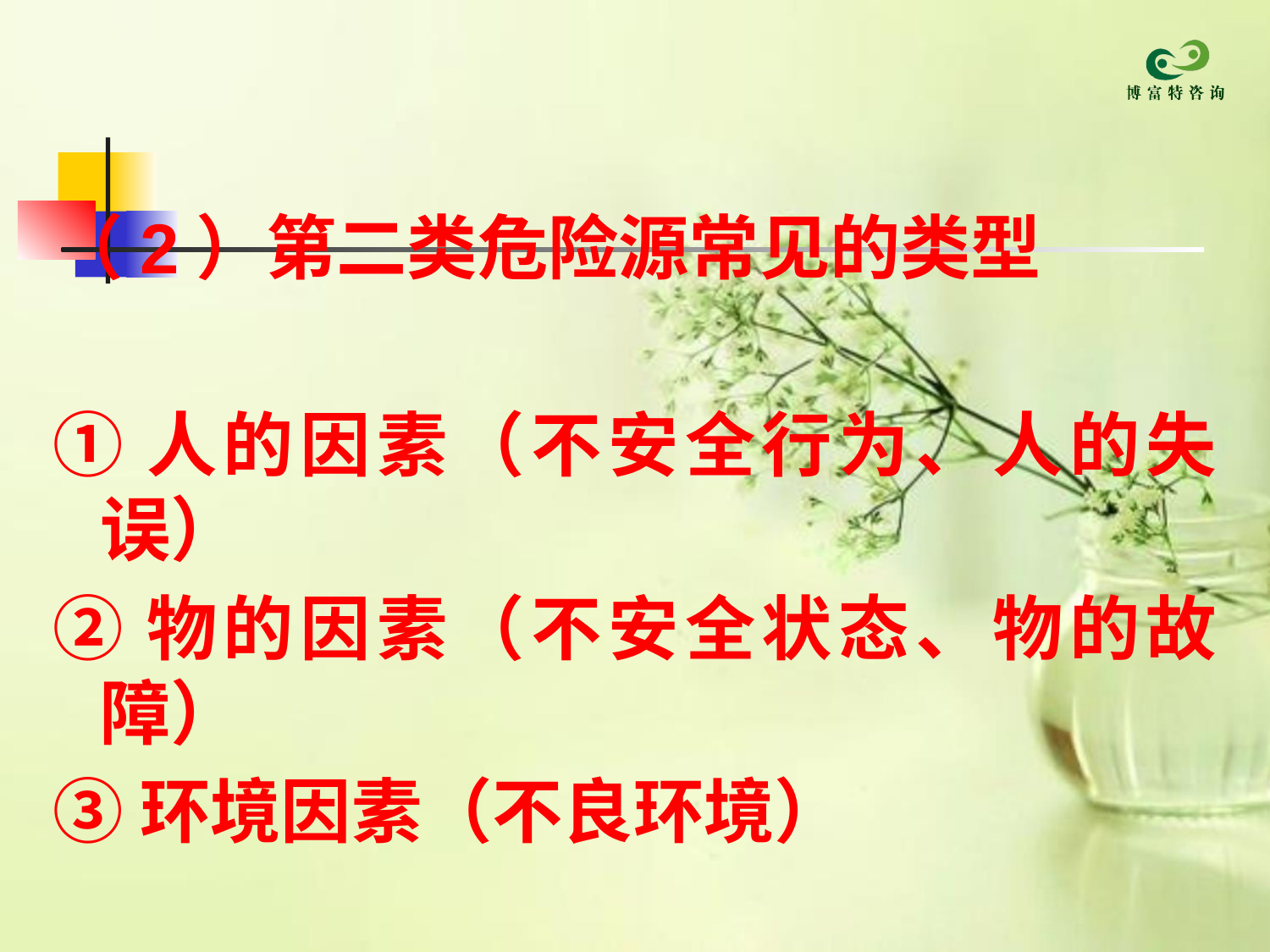

（2）第二类危险源常见的类型

①人的因素（不安全行为、人的失误）
②物的因素（不安全状态、物的故障）
③环境因素（不良环境）